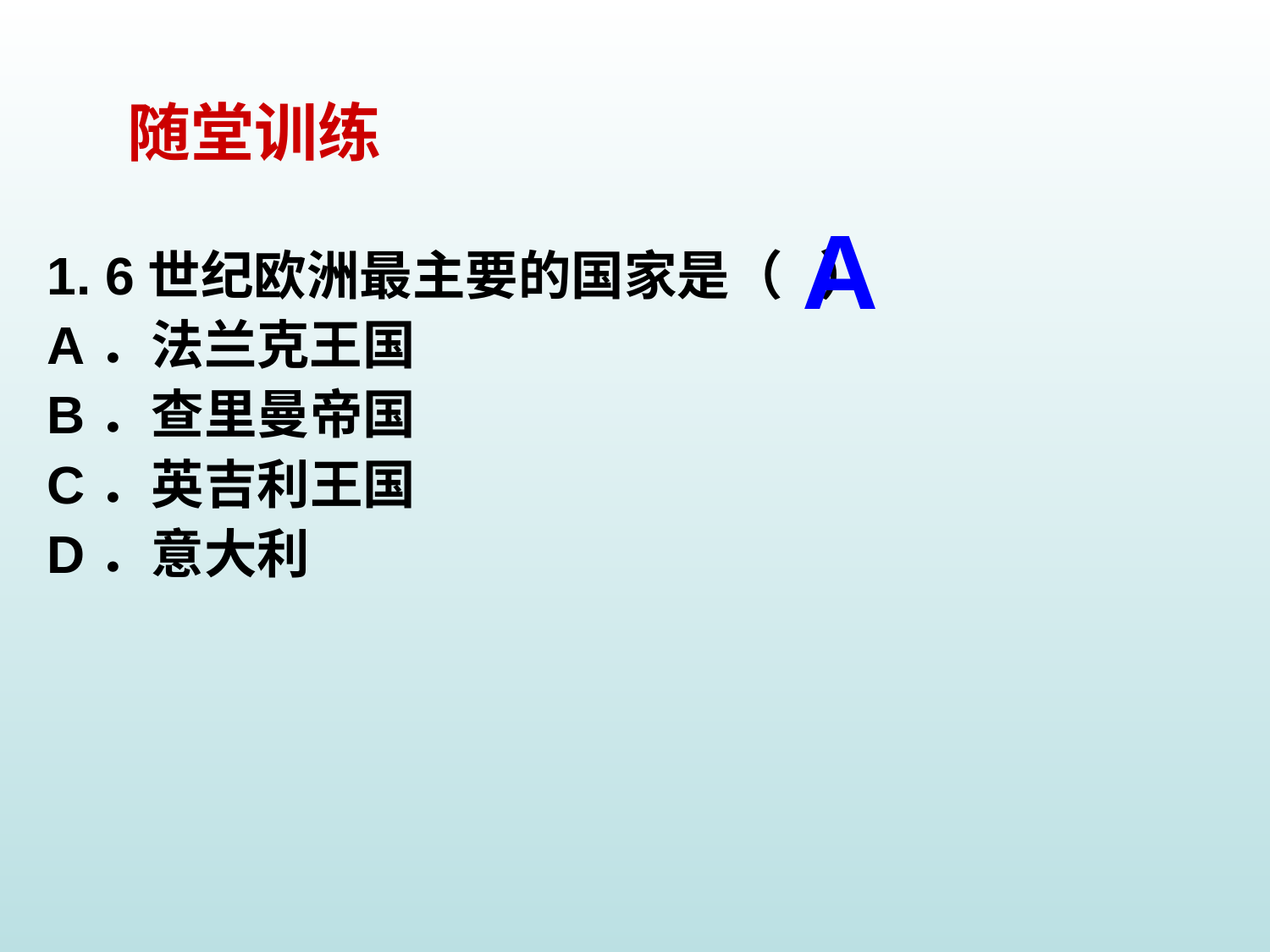

随堂训练
A
1. 6世纪欧洲最主要的国家是（   ）
A．法兰克王国
B．查里曼帝国
C．英吉利王国
D．意大利